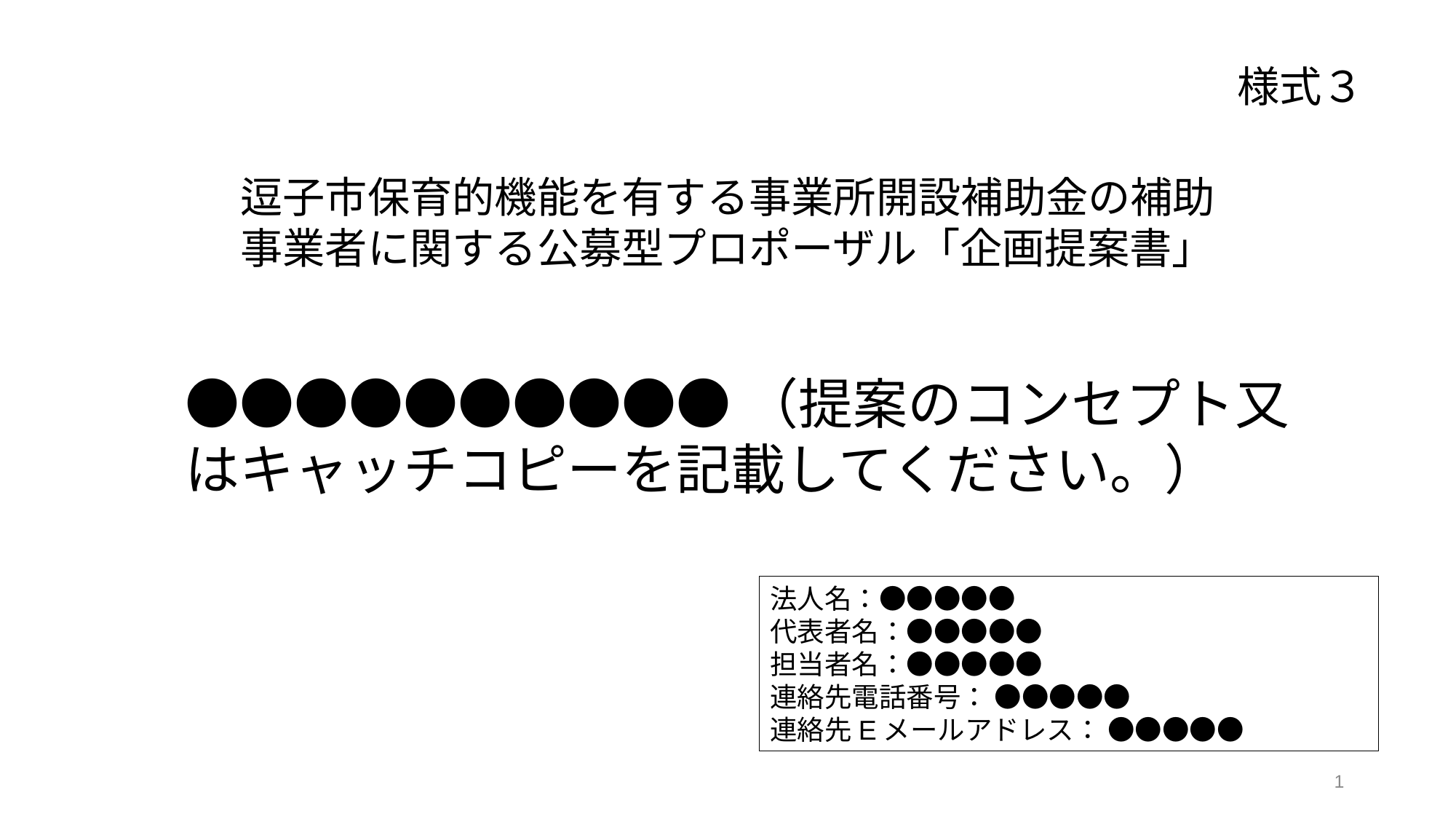

様式３
逗子市保育的機能を有する事業所開設補助金の補助事業者に関する公募型プロポーザル「企画提案書」
●●●●●●●●●●（提案のコンセプト又はキャッチコピーを記載してください。）
法人名：●●●●●
代表者名：●●●●●
担当者名：●●●●●
連絡先電話番号： ●●●●●
連絡先Eメールアドレス： ●●●●●
1